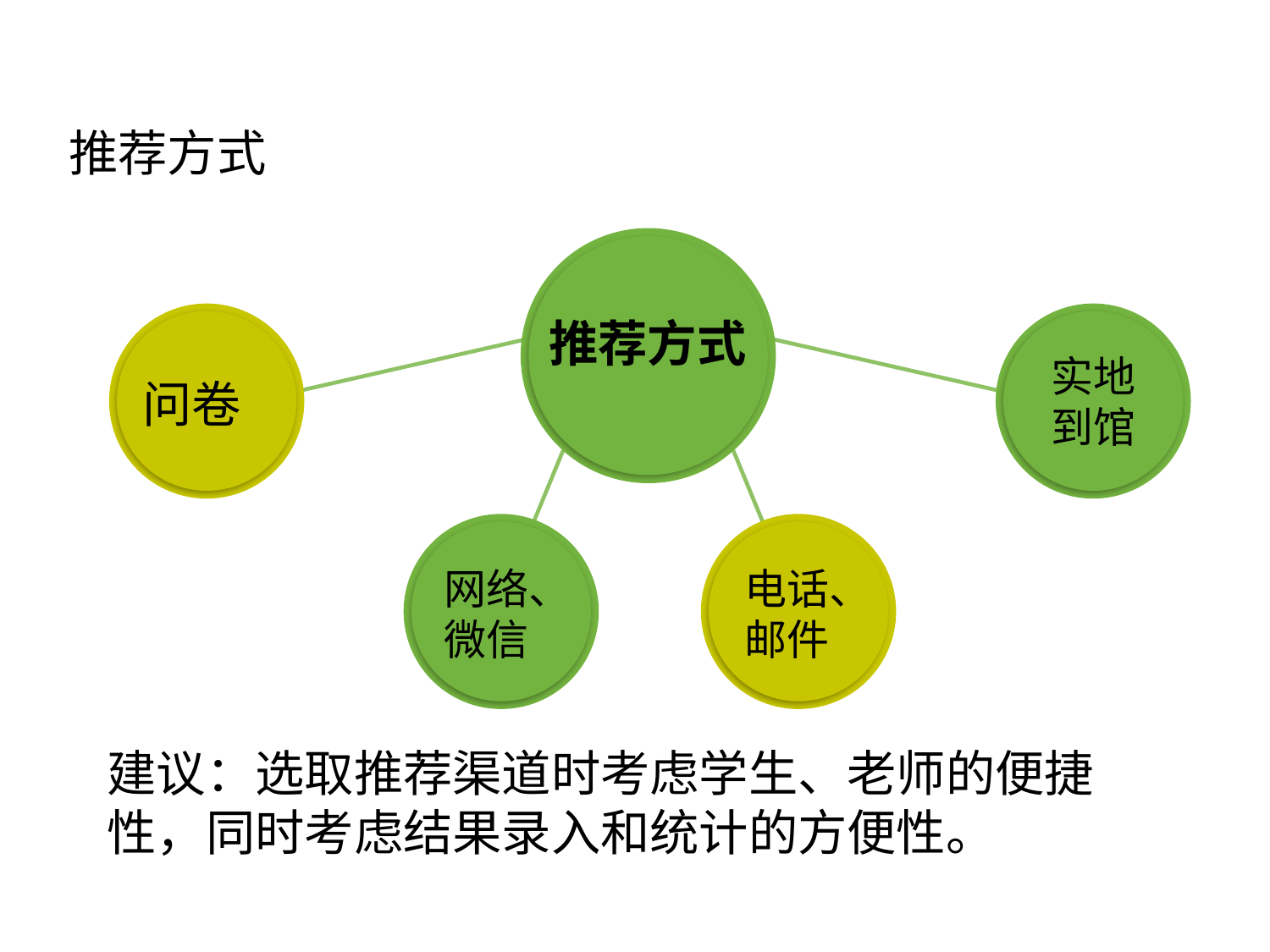

推荐方式

点击添加文本

实地到馆
推荐方式
问卷
点击添加文本

网络、
微信
电话、
邮件
点击添加文本
建议：选取推荐渠道时考虑学生、老师的便捷性，同时考虑结果录入和统计的方便性。
点击添加文本